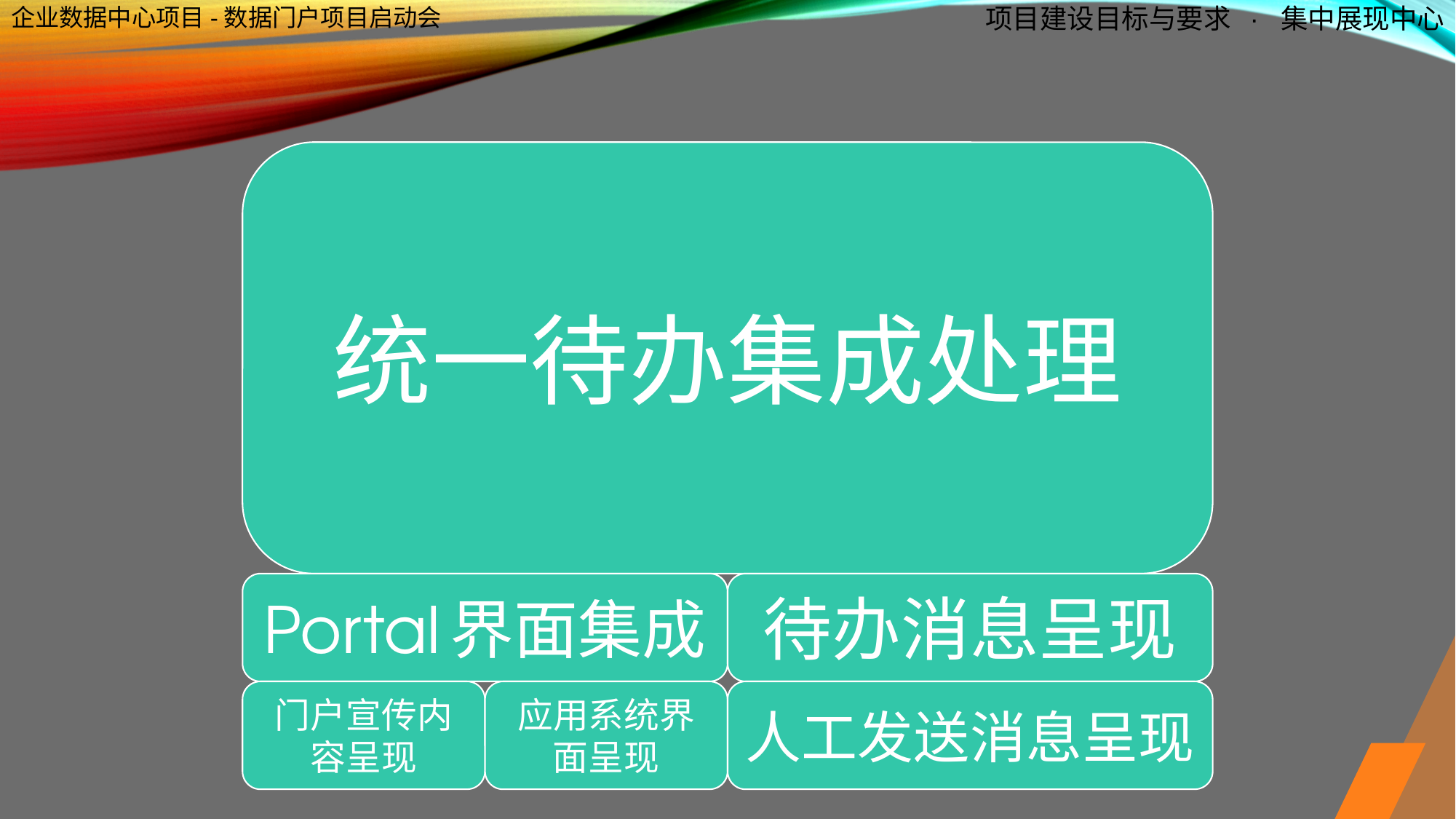

企业数据中心项目-数据门户项目启动会
项目建设目标与要求  ·  集中展现中心
统一待办集成处理
Portal界面集成
门户宣传内容呈现
应用系统界面呈现
待办消息呈现
人工发送消息呈现